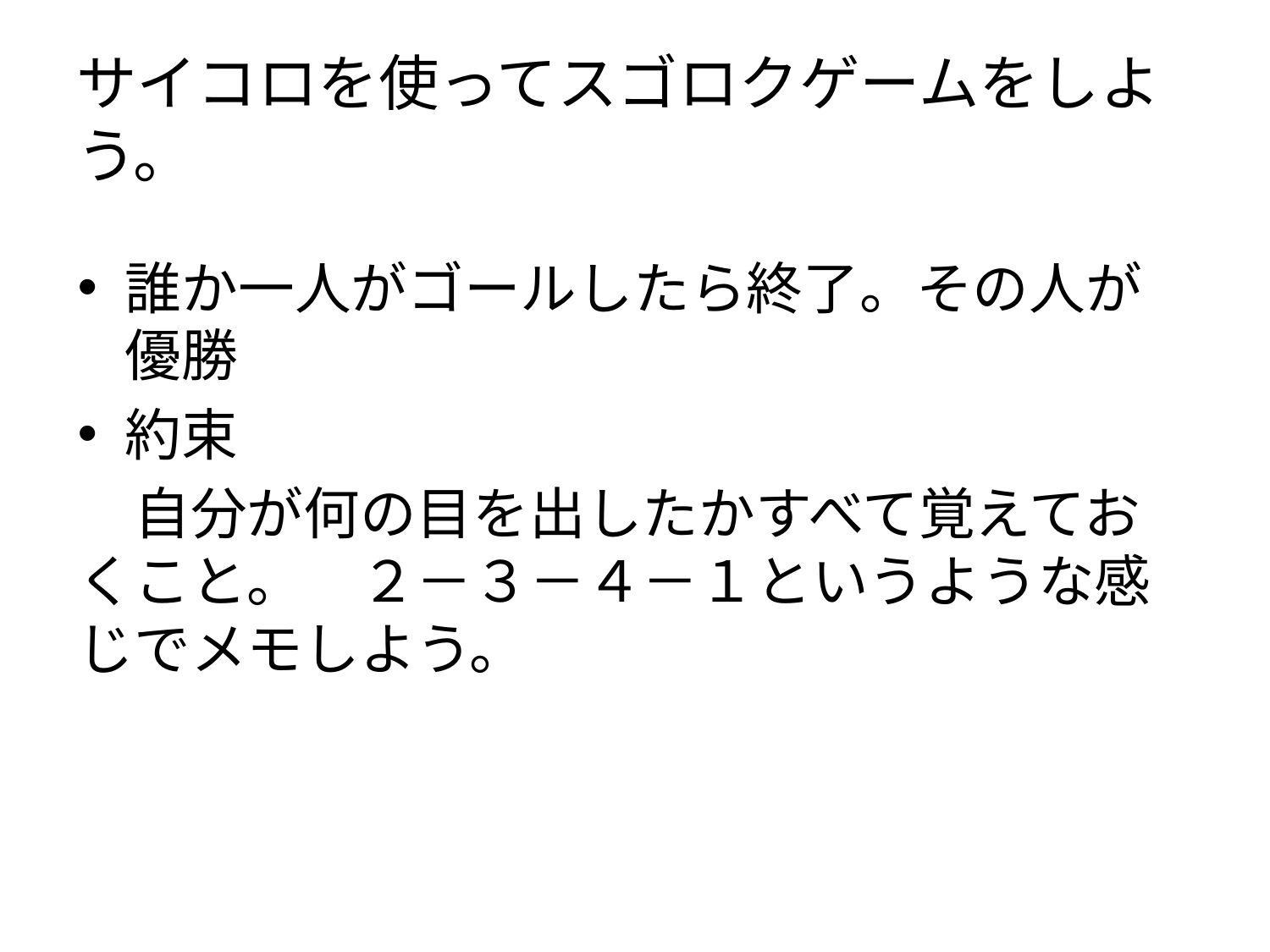

# サイコロを使ってスゴロクゲームをしよう。
誰か一人がゴールしたら終了。その人が優勝
約束
　自分が何の目を出したかすべて覚えておくこと。　２－３－４－１というような感じでメモしよう。